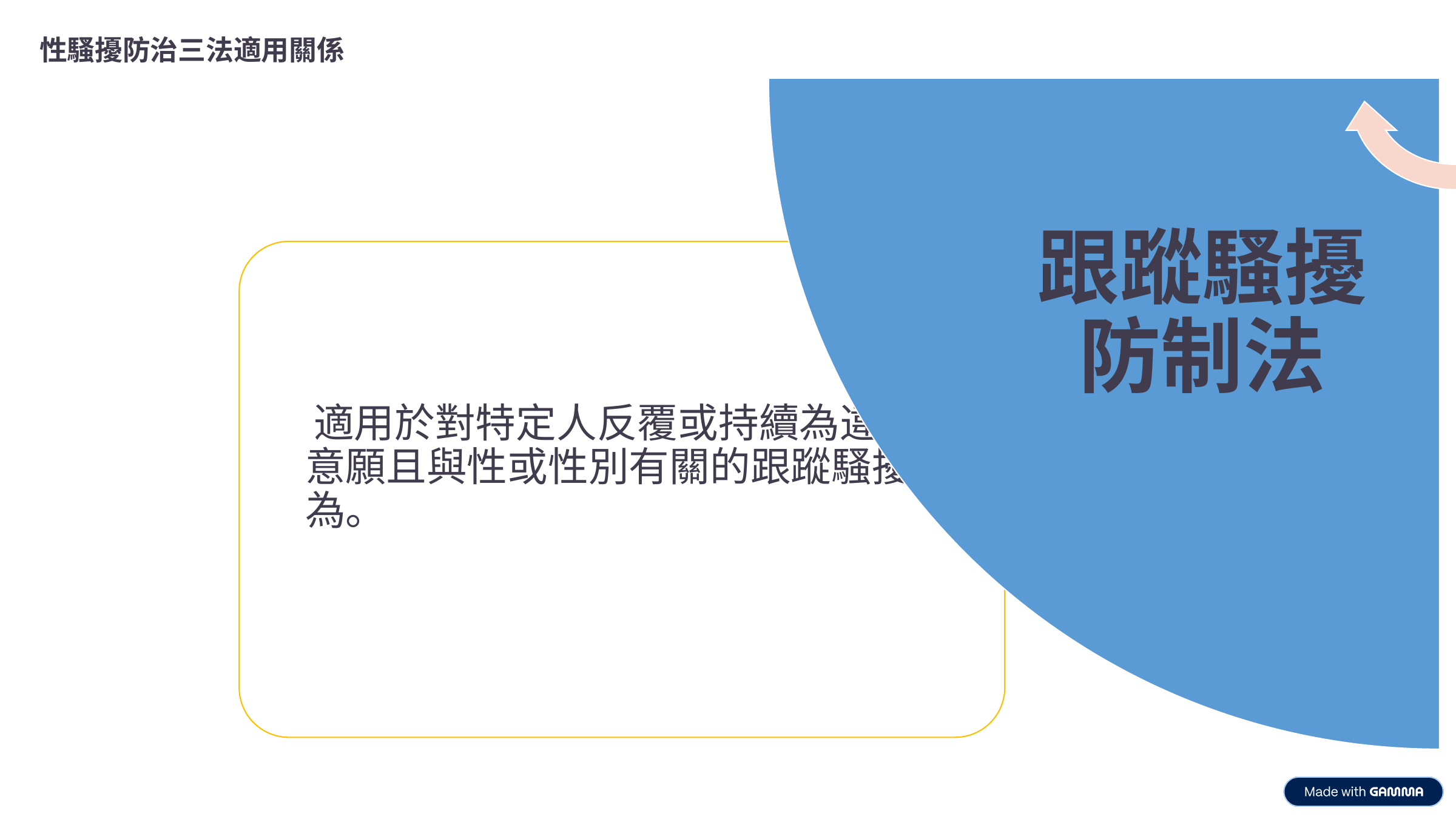

適用於對特定人反覆或持續為違反其意願且與性或性別有關的跟蹤騷擾行為。
       適用於前二項以外的性
       騷擾情況，為一般性的
                 防治法規。

適用於學校場域，當校園性別事件之一方為學校校長、教師、職員、工友或學生，他方為學生的情況。

性別平等教育法
  適用於工作場所，當受雇者執行職務時遭受性騷擾、求職者遭受雇主性騷擾的情況。
性騷擾防治法
跟蹤騷擾防制法
性騷擾防治三法適用關係